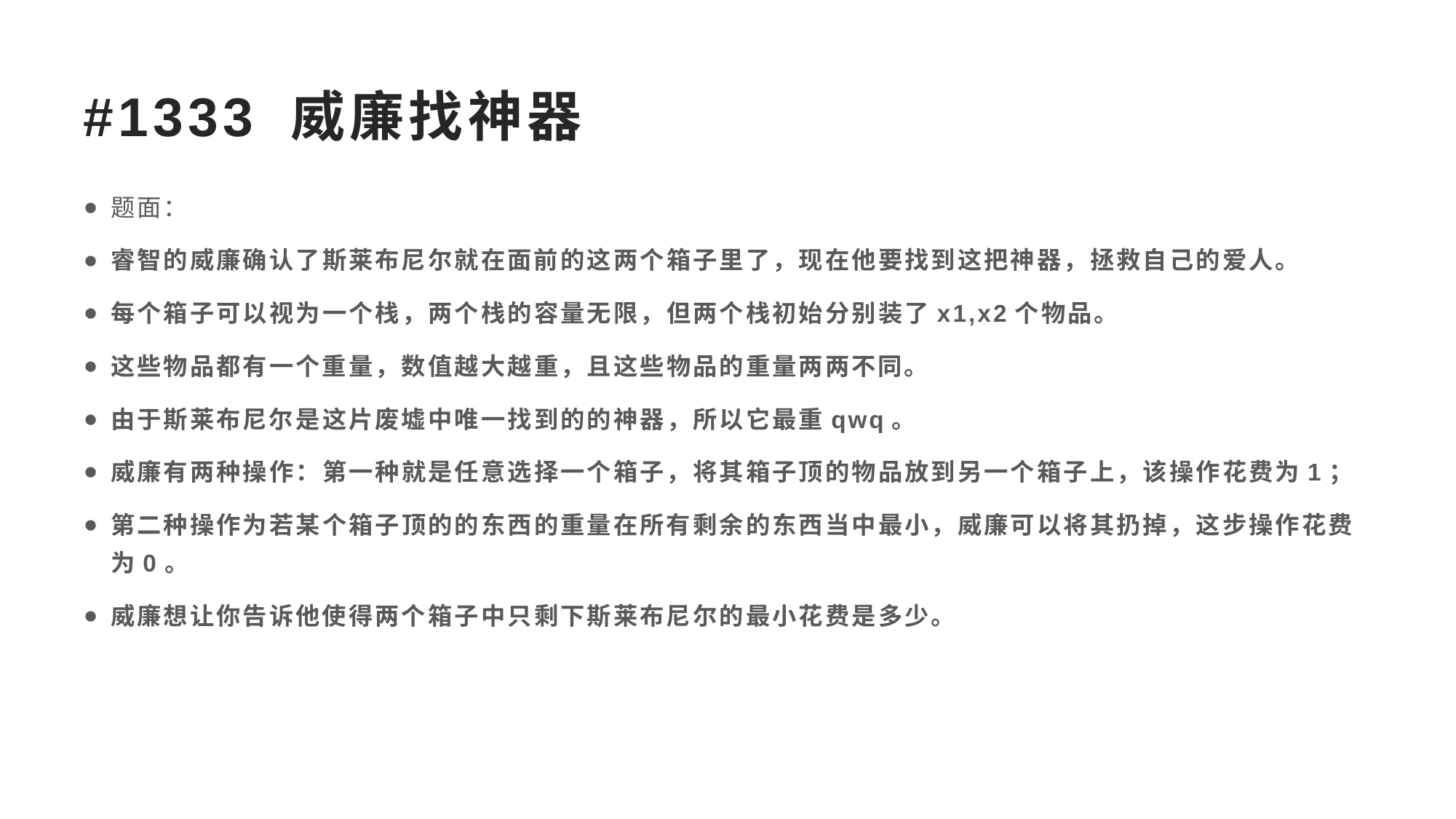

# #1333 威廉找神器
题面：
睿智的威廉确认了斯莱布尼尔就在面前的这两个箱子里了，现在他要找到这把神器，拯救自己的爱人。
每个箱子可以视为一个栈，两个栈的容量无限，但两个栈初始分别装了x1,x2个物品。
这些物品都有一个重量，数值越大越重，且这些物品的重量两两不同。
由于斯莱布尼尔是这片废墟中唯一找到的的神器，所以它最重qwq。
威廉有两种操作：第一种就是任意选择一个箱子，将其箱子顶的物品放到另一个箱子上，该操作花费为1；
第二种操作为若某个箱子顶的的东西的重量在所有剩余的东西当中最小，威廉可以将其扔掉，这步操作花费为0。
威廉想让你告诉他使得两个箱子中只剩下斯莱布尼尔的最小花费是多少。